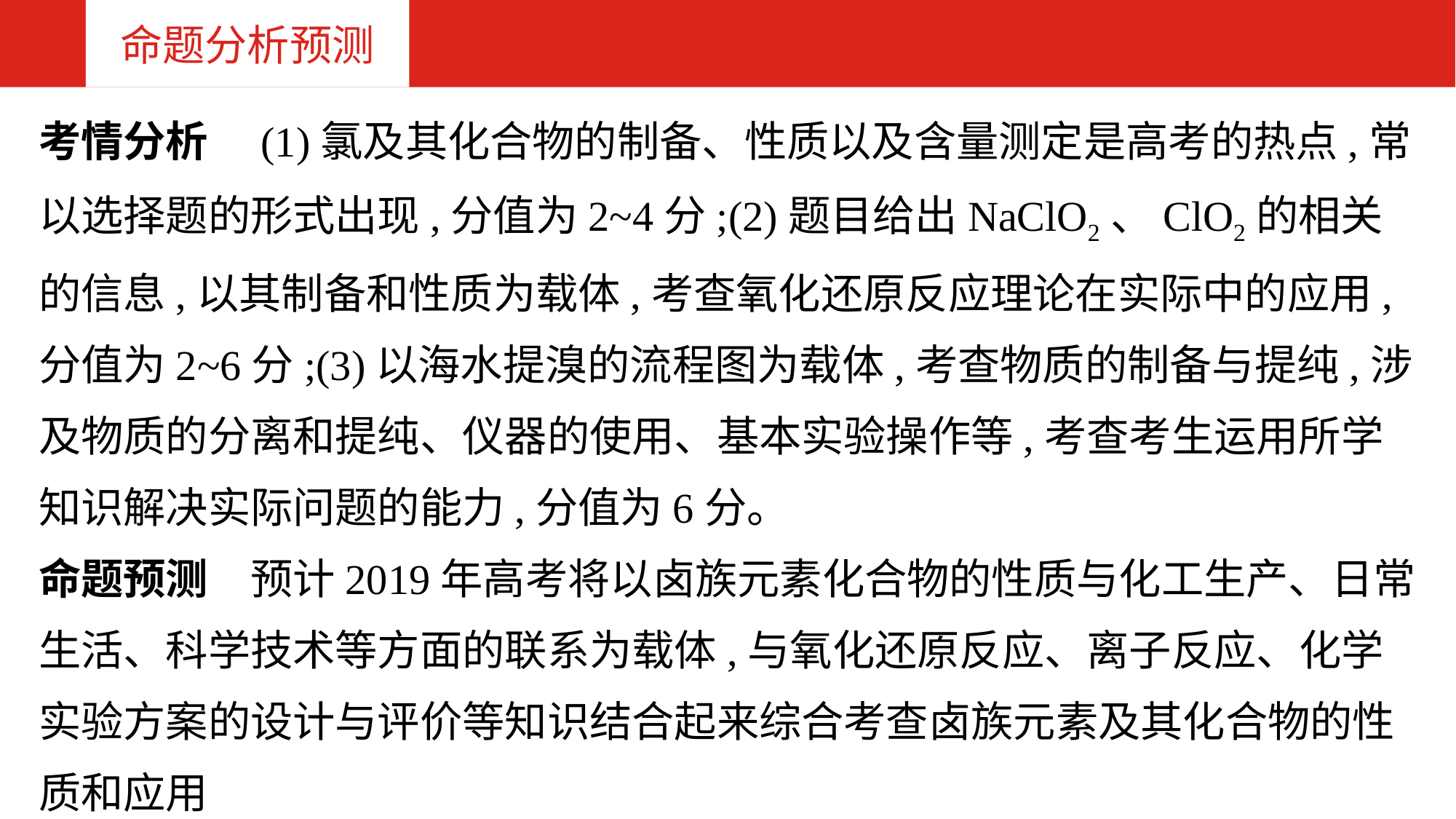

命题分析预测
考情分析　(1)氯及其化合物的制备、性质以及含量测定是高考的热点,常以选择题的形式出现,分值为2~4分;(2)题目给出NaClO2、ClO2的相关的信息,以其制备和性质为载体,考查氧化还原反应理论在实际中的应用,分值为2~6分;(3)以海水提溴的流程图为载体,考查物质的制备与提纯,涉及物质的分离和提纯、仪器的使用、基本实验操作等,考查考生运用所学知识解决实际问题的能力,分值为6分。
命题预测　预计2019年高考将以卤族元素化合物的性质与化工生产、日常生活、科学技术等方面的联系为载体,与氧化还原反应、离子反应、化学实验方案的设计与评价等知识结合起来综合考查卤族元素及其化合物的性质和应用